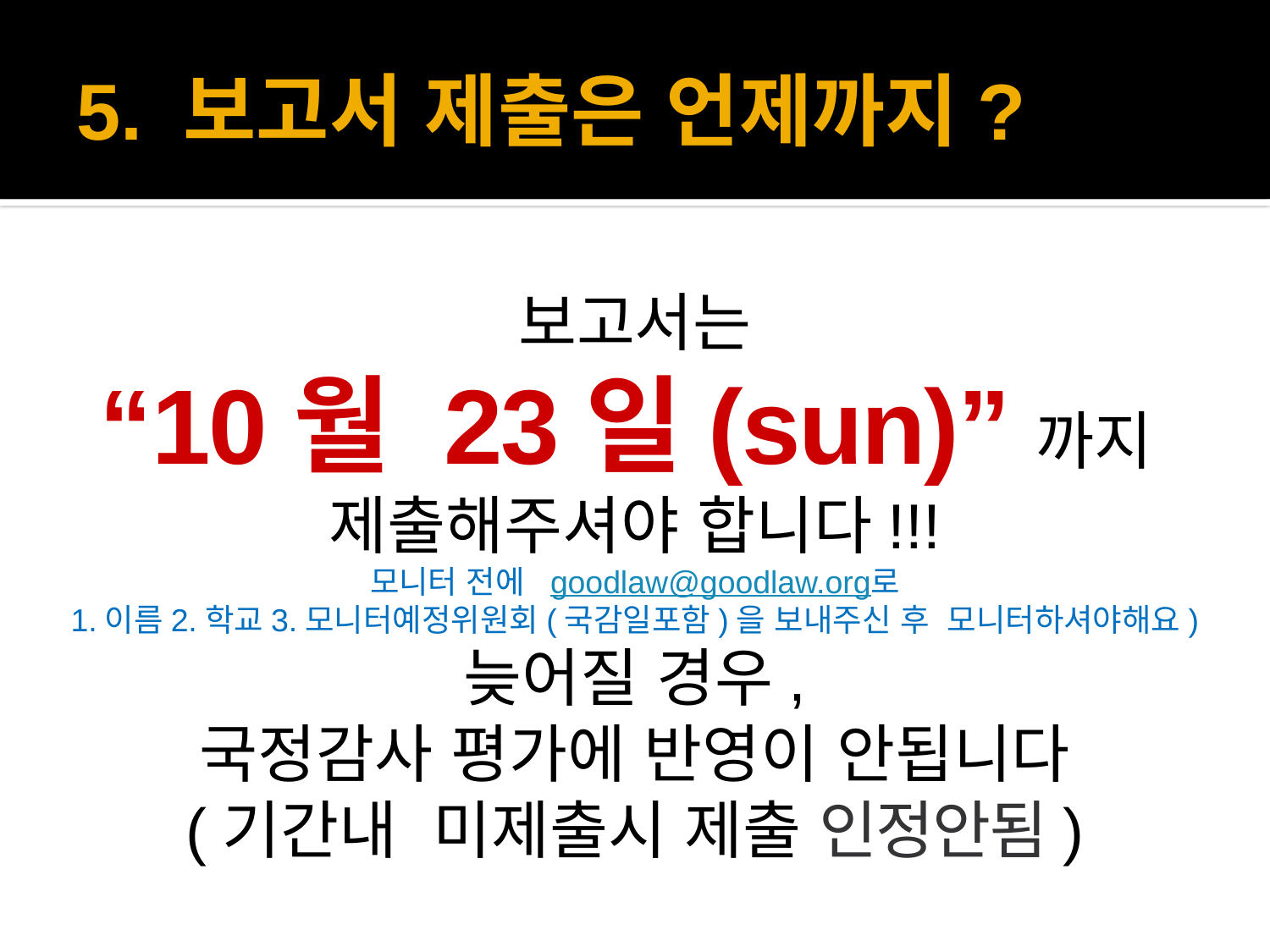

# 5. 보고서 제출은 언제까지?
보고서는
“10월 23일(sun)”까지
제출해주셔야 합니다!!!
모니터 전에  goodlaw@goodlaw.org로
1.이름2.학교3.모니터예정위원회(국감일포함)을 보내주신 후  모니터하셔야해요)
늦어질 경우,
국정감사 평가에 반영이 안됩니다
(기간내  미제출시 제출 인정안됨)